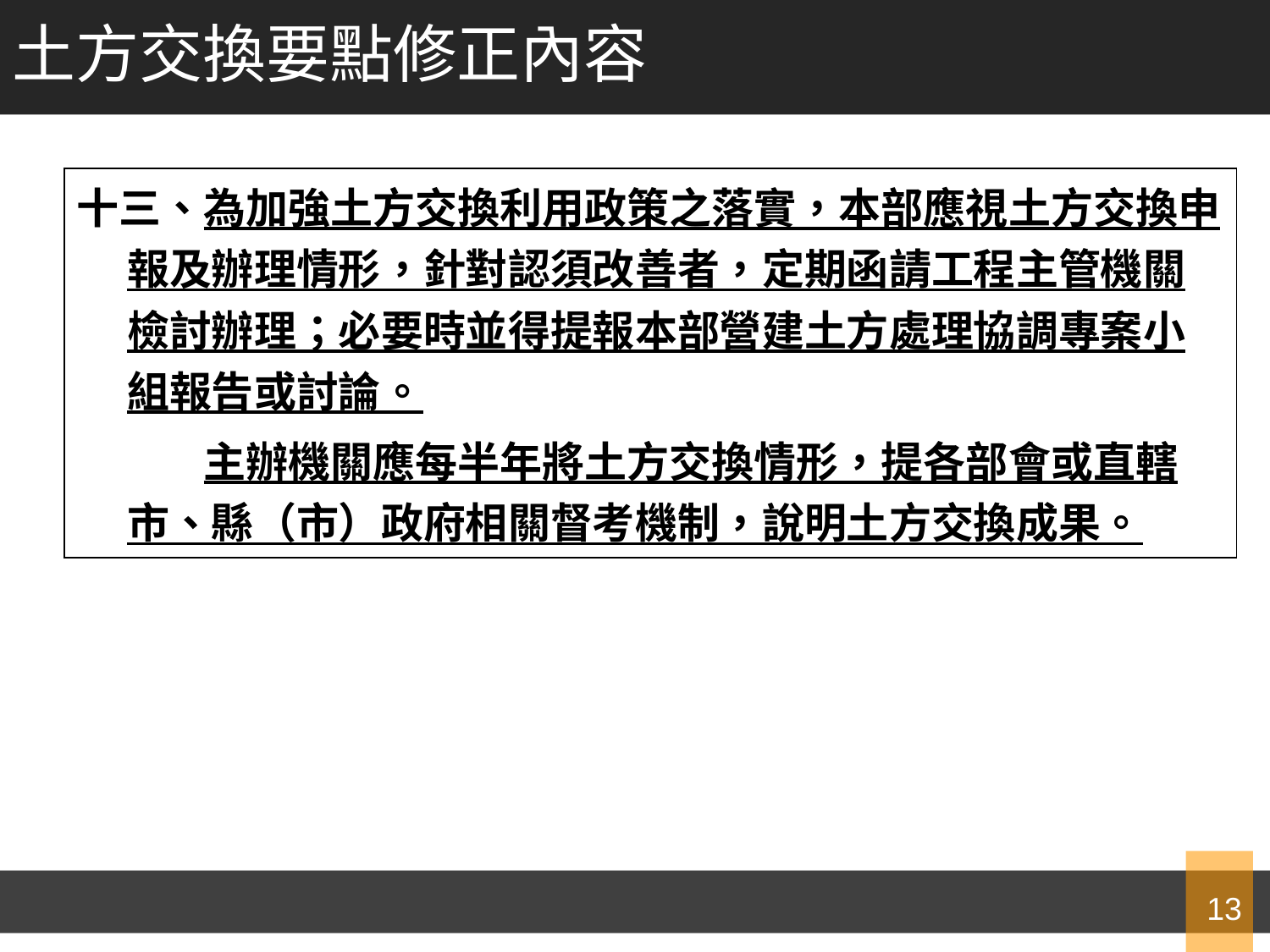

土方交換要點修正內容
| 十三、為加強土方交換利用政策之落實，本部應視土方交換申報及辦理情形，針對認須改善者，定期函請工程主管機關檢討辦理；必要時並得提報本部營建土方處理協調專案小組報告或討論。 　　　主辦機關應每半年將土方交換情形，提各部會或直轄市、縣（市）政府相關督考機制，說明土方交換成果。 |
| --- |
13